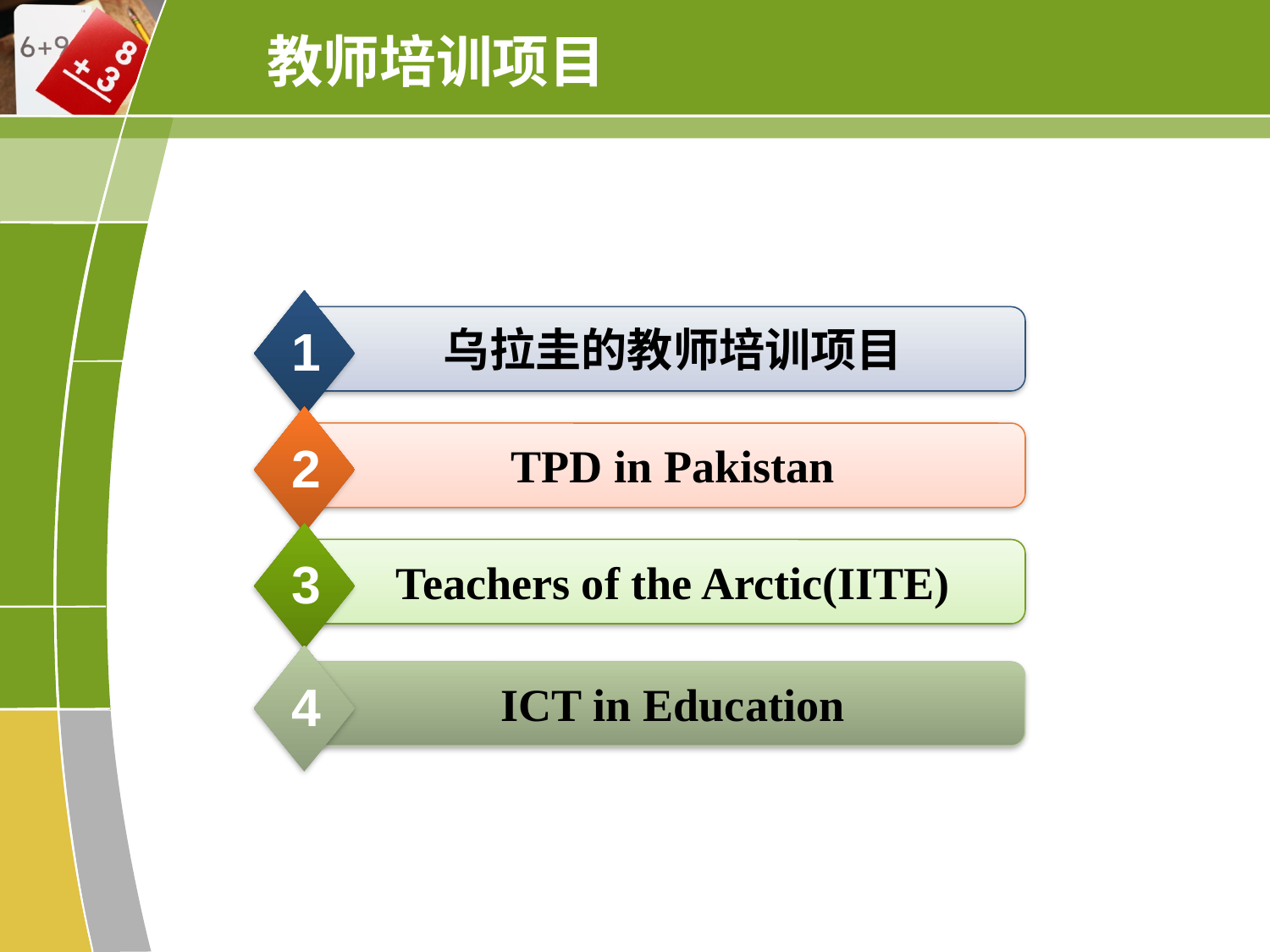

教师培训项目

1
乌拉圭的教师培训项目

2
TPD in Pakistan

3
Teachers of the Arctic(IITE)

4
ICT in Education